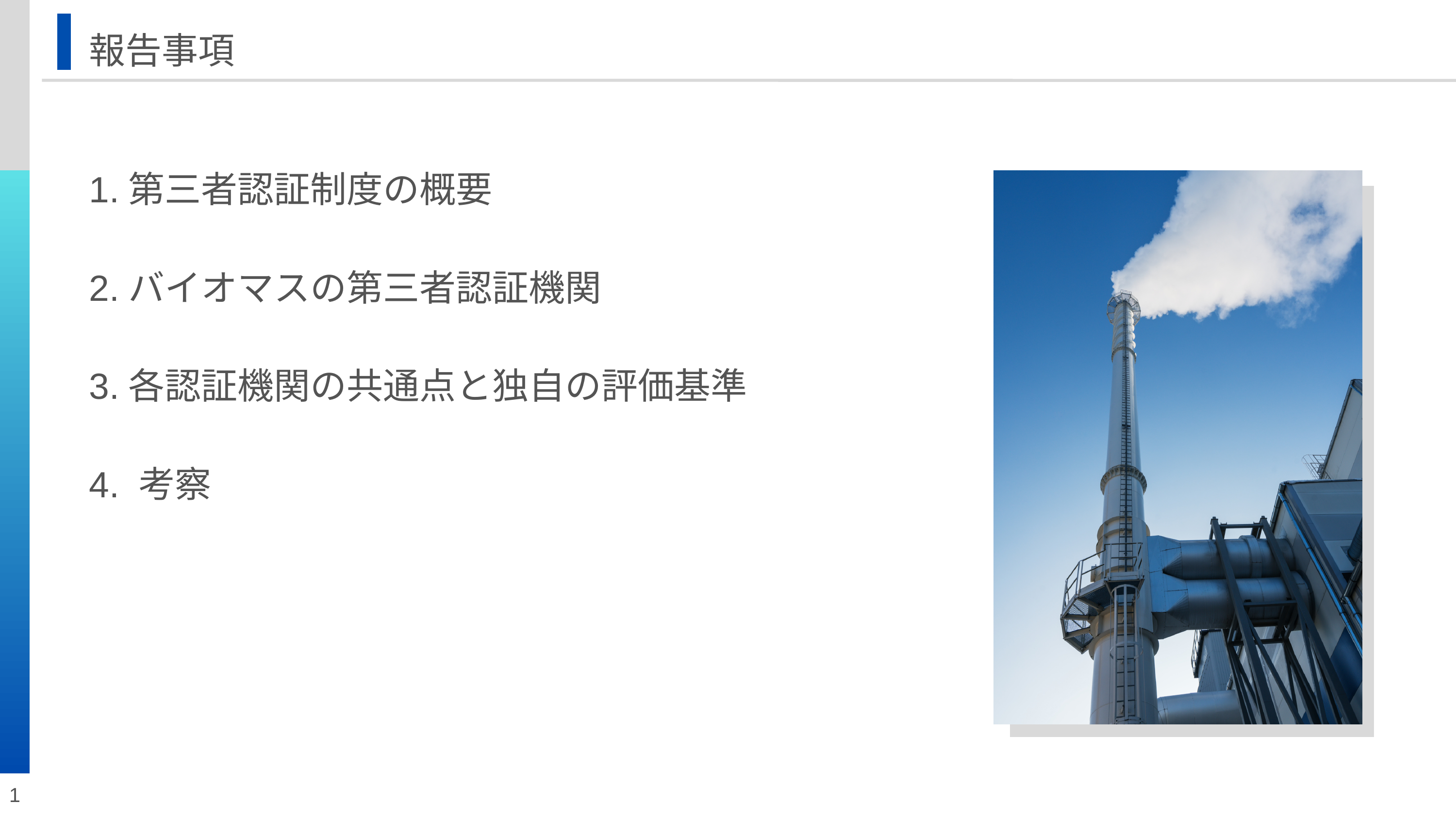

報告事項

1.第三者認証制度の概要

2.バイオマスの第三者認証機関
3.各認証機関の共通点と独自の評価基準

4. 考察
1